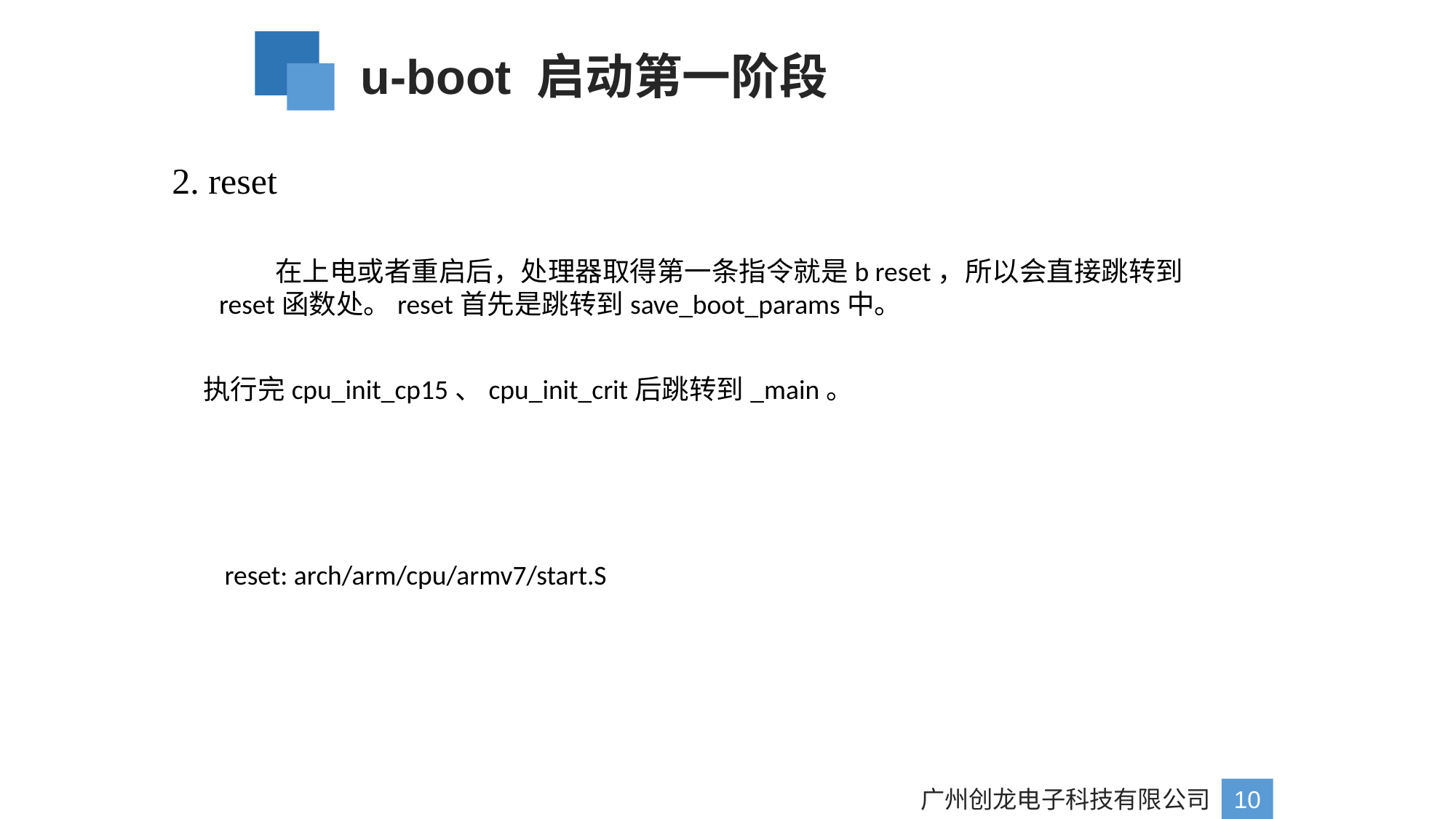

u-boot 启动第一阶段
2. reset
        在上电或者重启后，处理器取得第一条指令就是b reset，所以会直接跳转到reset函数处。reset首先是跳转到save_boot_params中。
执行完cpu_init_cp15、cpu_init_crit后跳转到_main。
reset: arch/arm/cpu/armv7/start.S
广州创龙电子科技有限公司
10